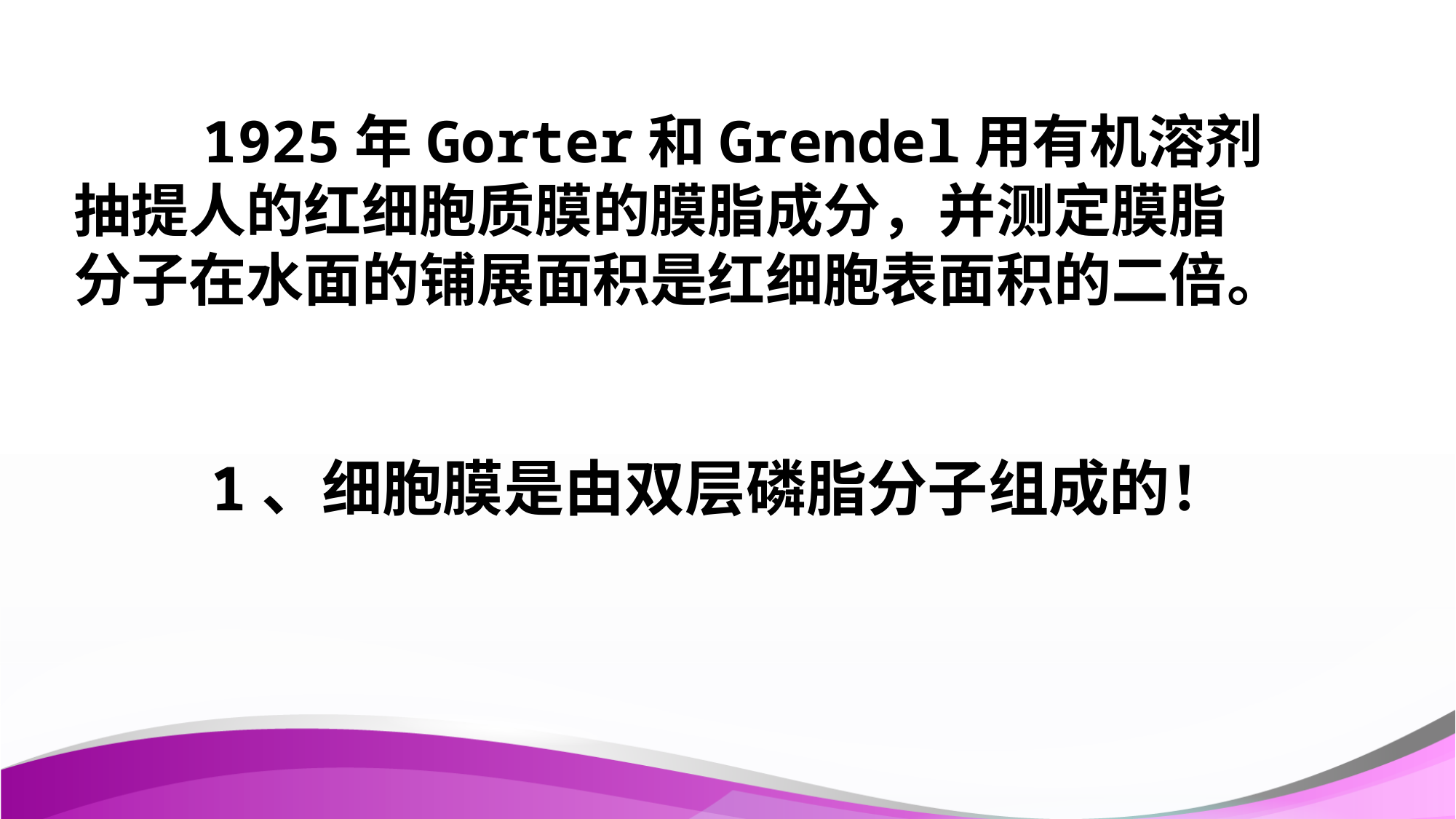

1925年Gorter和Grendel用有机溶剂抽提人的红细胞质膜的膜脂成分，并测定膜脂分子在水面的铺展面积是红细胞表面积的二倍。
1、细胞膜是由双层磷脂分子组成的！